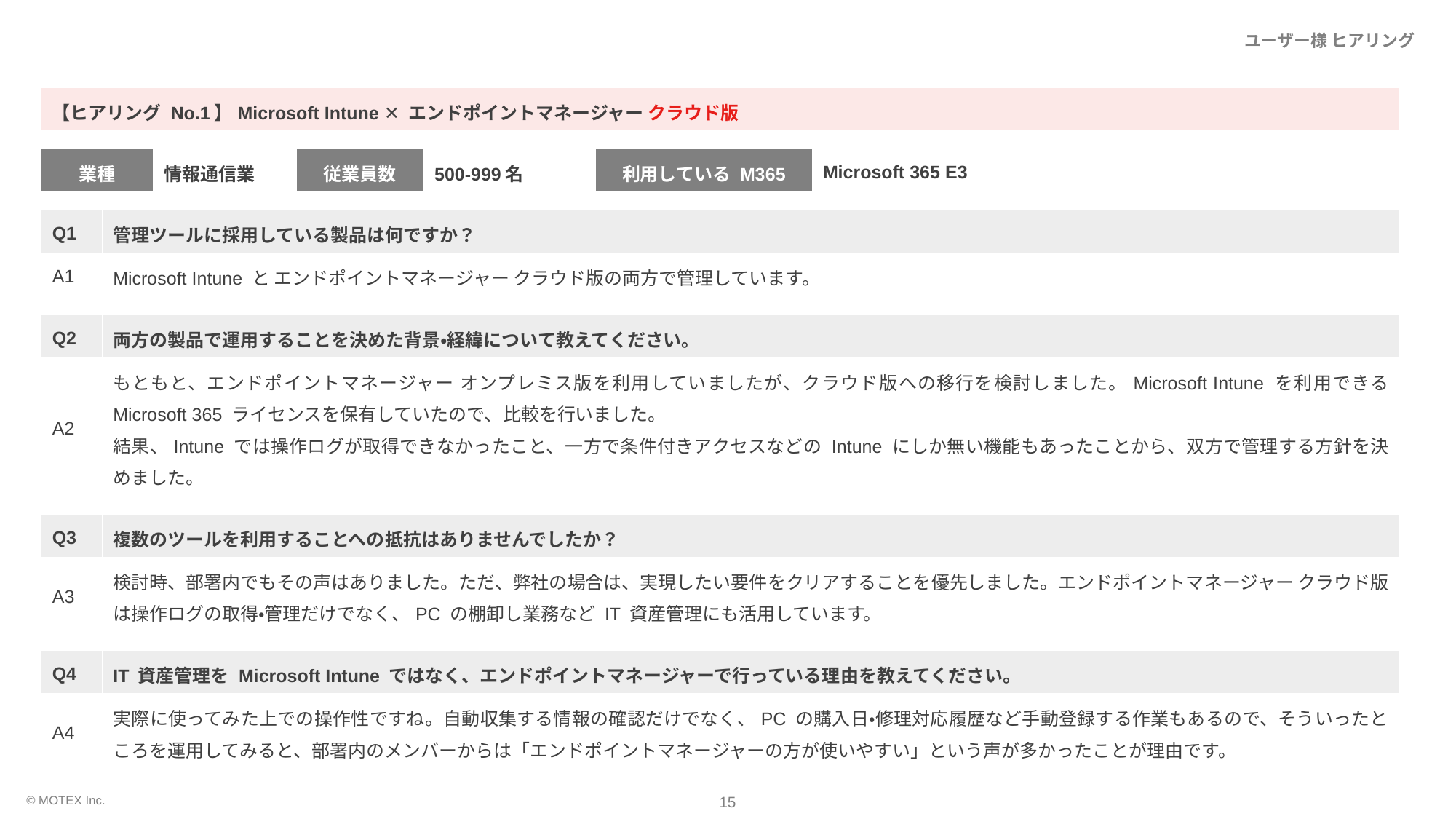

ユーザー様 ヒアリング
| 【ヒアリング No.1】Microsoft Intune ✕ エンドポイントマネージャー クラウド版 |  |  |  |  |  |  |  |
| --- | --- | --- | --- | --- | --- | --- | --- |
|  |  |  |  |  |  |  |  |
| 業種 |  | 情報通信業 | 従業員数 | 500-999名 | 利用している M365 | Microsoft 365 E3 |  |
|  |  |  |  |  |  |  |  |
| Q1 | 管理ツールに採用している製品は何ですか？ |  |  |  |  |  |  |
| A1 | Microsoft Intune と エンドポイントマネージャー クラウド版の両方で管理しています。 |  |  |  |  |  |  |
|  |  |  |  |  |  |  |  |
| Q2 | 両方の製品で運用することを決めた背景・経緯について教えてください。 |  |  |  |  |  |  |
| A2 | もともと、エンドポイントマネージャー オンプレミス版を利用していましたが、クラウド版への移行を検討しました。Microsoft Intune を利用できる Microsoft 365 ライセンスを保有していたので、比較を行いました。 結果、Intune では操作ログが取得できなかったこと、一方で条件付きアクセスなどの Intune にしか無い機能もあったことから、双方で管理する方針を決めました。 |  |  |  |  |  |  |
|  |  |  |  |  |  |  |  |
| Q3 | 複数のツールを利用することへの抵抗はありませんでしたか？ |  |  |  |  |  |  |
| A3 | 検討時、部署内でもその声はありました。ただ、弊社の場合は、実現したい要件をクリアすることを優先しました。エンドポイントマネージャー クラウド版は操作ログの取得・管理だけでなく、PC の棚卸し業務など IT 資産管理にも活用しています。 |  |  |  |  |  |  |
|  |  |  |  |  |  |  |  |
| Q4 | IT 資産管理を Microsoft Intune ではなく、エンドポイントマネージャーで行っている理由を教えてください。 |  |  |  |  |  |  |
| A4 | 実際に使ってみた上での操作性ですね。自動収集する情報の確認だけでなく、PC の購入日・修理対応履歴など手動登録する作業もあるので、そういったところを運用してみると、部署内のメンバーからは「エンドポイントマネージャーの方が使いやすい」という声が多かったことが理由です。 |  |  |  |  |  |  |